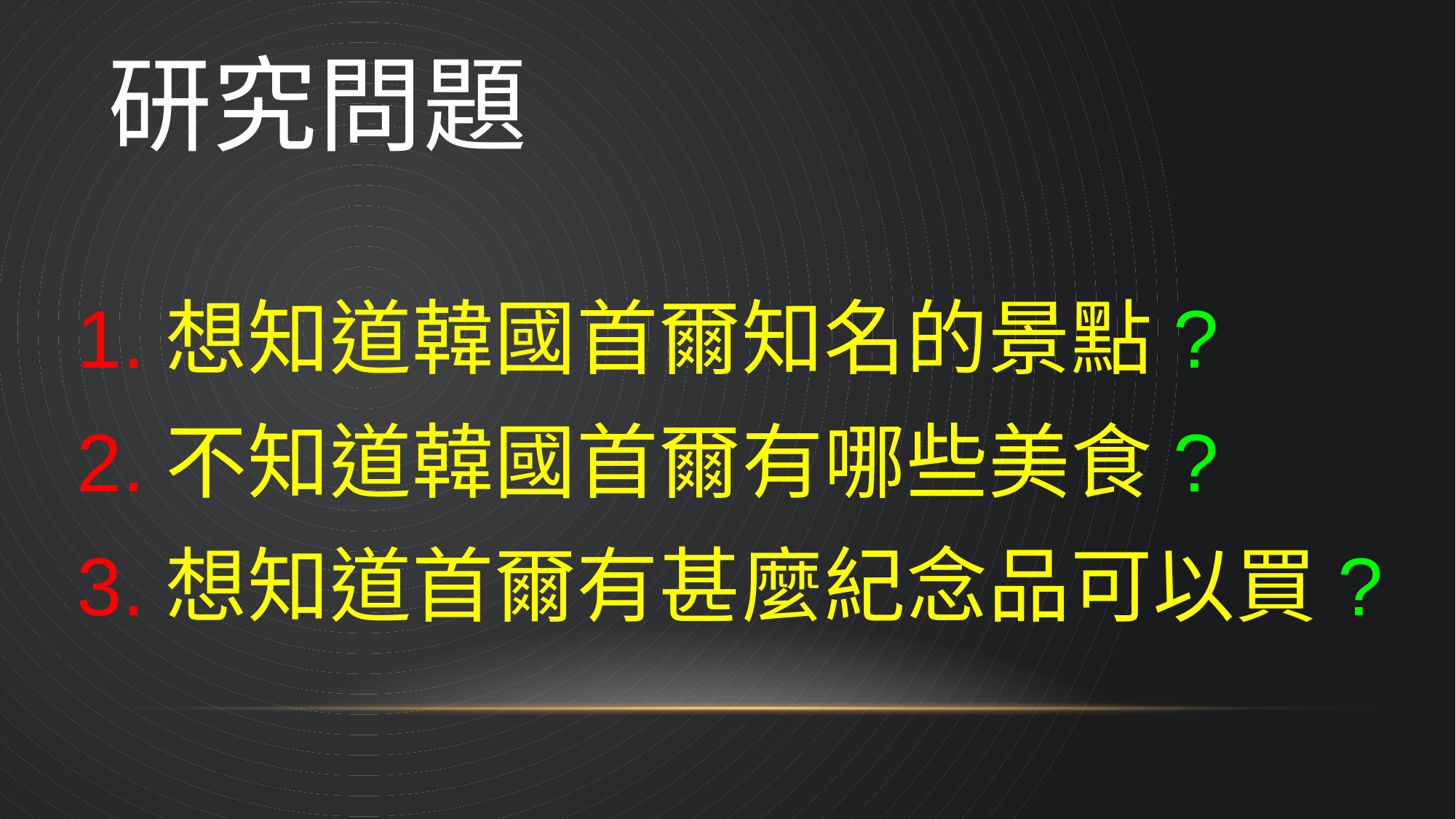

# 研究問題
1.想知道韓國首爾知名的景點?
2.不知道韓國首爾有哪些美食?
3.想知道首爾有甚麼紀念品可以買?